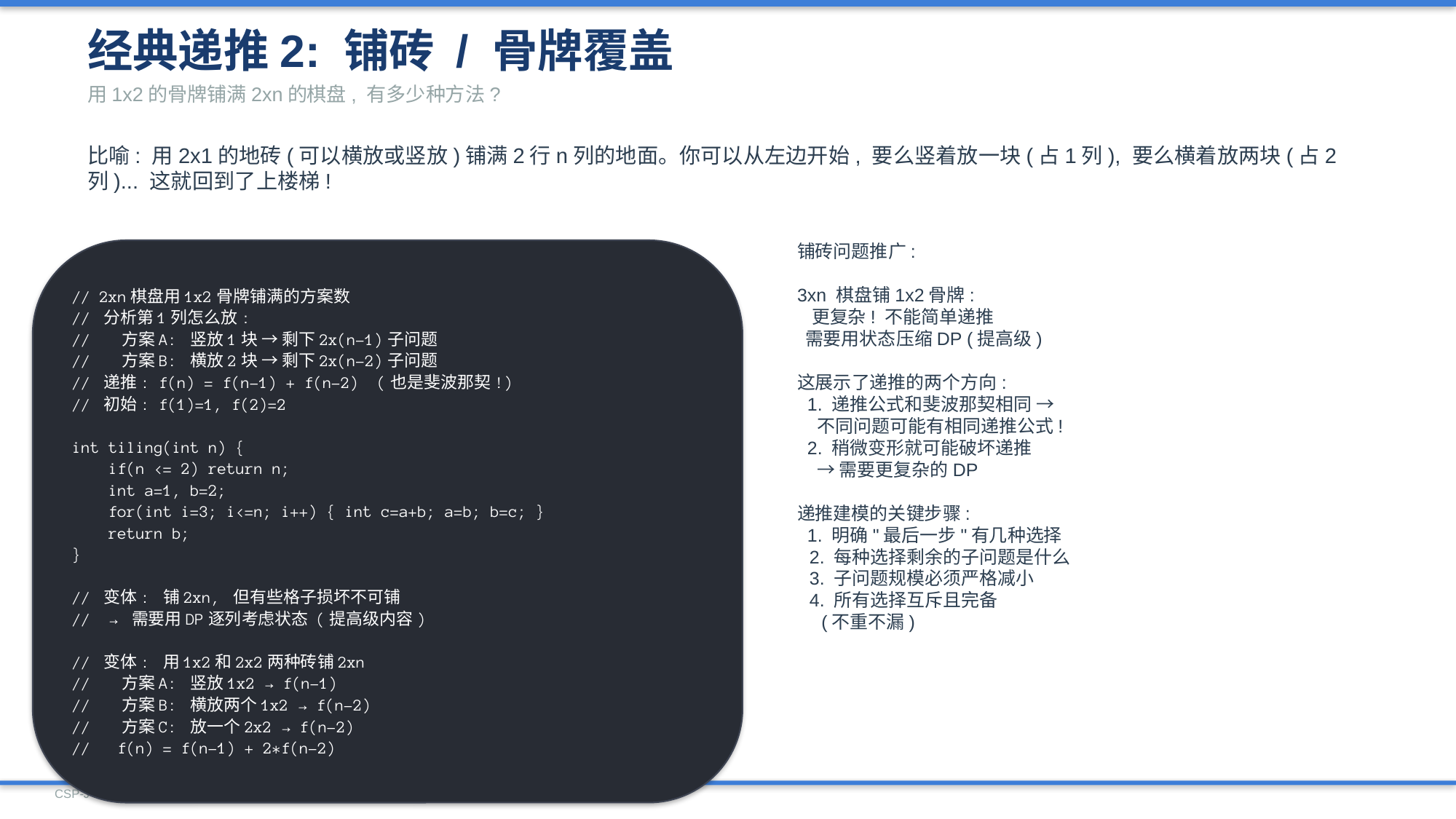

经典递推2: 铺砖 / 骨牌覆盖
用1x2的骨牌铺满2xn的棋盘, 有多少种方法?
比喻: 用2x1的地砖(可以横放或竖放)铺满2行n列的地面。你可以从左边开始, 要么竖着放一块(占1列), 要么横着放两块(占2列)... 这就回到了上楼梯!
// 2xn棋盘用1x2骨牌铺满的方案数
// 分析第1列怎么放:
//   方案A: 竖放1块 → 剩下2x(n-1)子问题
//   方案B: 横放2块 → 剩下2x(n-2)子问题
// 递推: f(n) = f(n-1) + f(n-2)  (也是斐波那契!)
// 初始: f(1)=1, f(2)=2

int tiling(int n) {
    if(n <= 2) return n;
    int a=1, b=2;
    for(int i=3; i<=n; i++) { int c=a+b; a=b; b=c; }
    return b;
}

// 变体: 铺2xn, 但有些格子损坏不可铺
//  → 需要用DP逐列考虑状态 (提高级内容)

// 变体: 用1x2和2x2两种砖铺2xn
//   方案A: 竖放1x2 → f(n-1)
//   方案B: 横放两个1x2 → f(n-2)
//   方案C: 放一个2x2 → f(n-2)
//   f(n) = f(n-1) + 2*f(n-2)
铺砖问题推广:
3xn 棋盘铺1x2骨牌:
  更复杂! 不能简单递推
  需要用状态压缩DP (提高级)
这展示了递推的两个方向:
  1. 递推公式和斐波那契相同 →
     不同问题可能有相同递推公式!
  2. 稍微变形就可能破坏递推
     → 需要更复杂的DP
递推建模的关键步骤:
  1. 明确"最后一步"有几种选择
  2. 每种选择剩余的子问题是什么
  3. 子问题规模必须严格减小
  4. 所有选择互斥且完备
     (不重不漏)

CSP-J 入门级  |  PPT 37